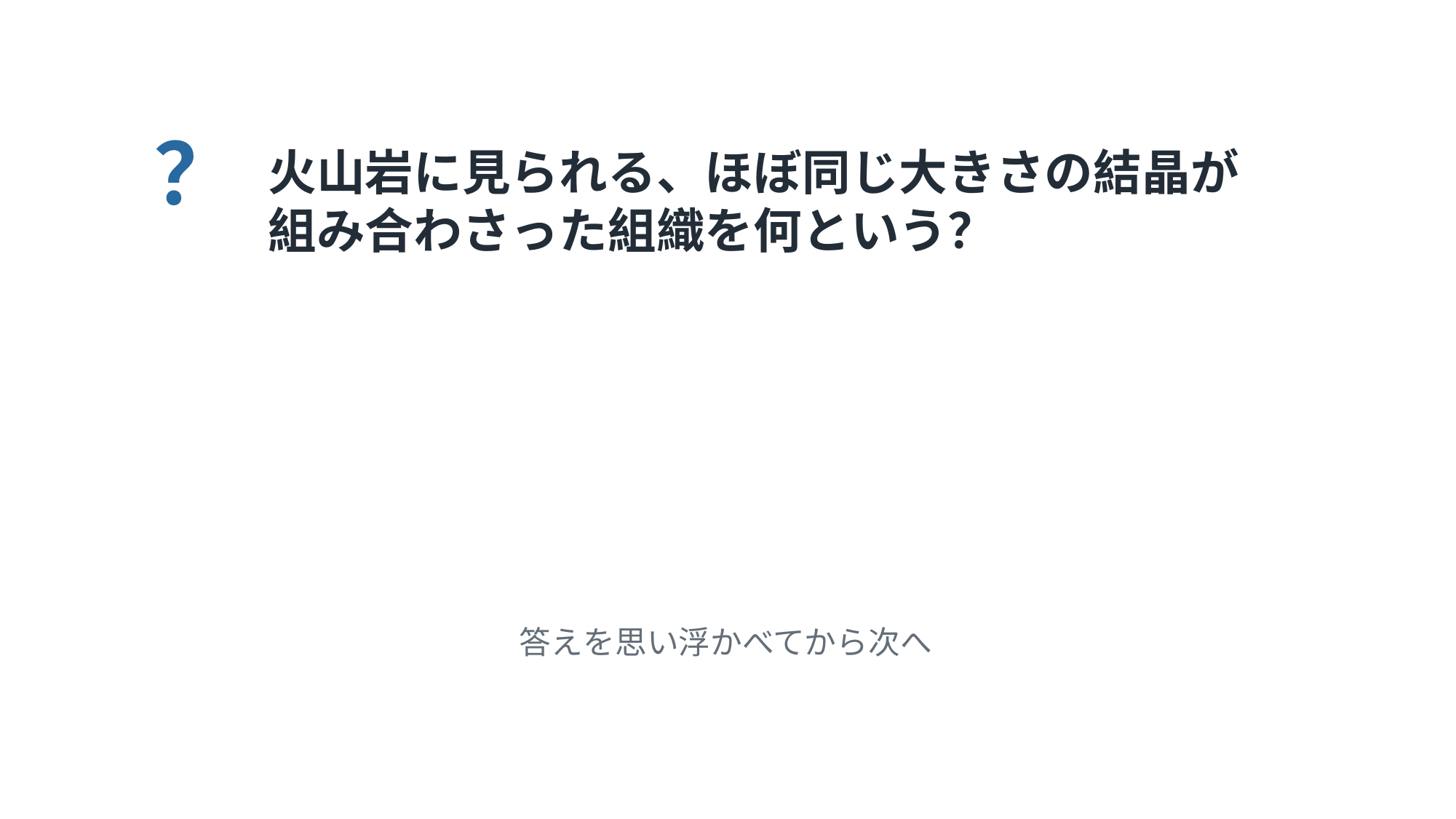

第1問　問題
？
火山岩に見られる、ほぼ同じ大きさの結晶が
組み合わさった組織を何という？
答えを思い浮かべてから次へ